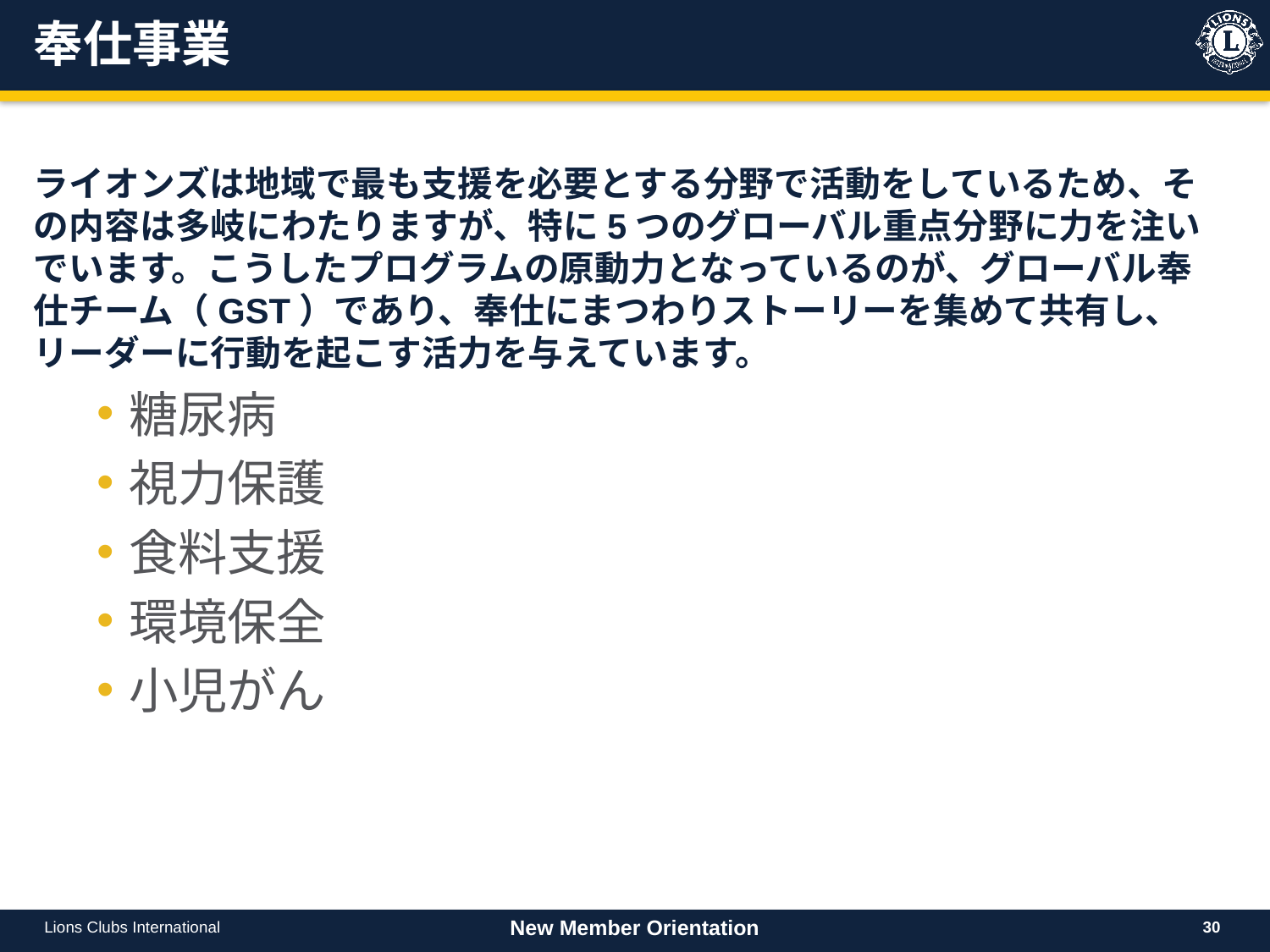

# 奉仕事業
ライオンズは地域で最も支援を必要とする分野で活動をしているため、その内容は多岐にわたりますが、特に5つのグローバル重点分野に力を注いでいます。こうしたプログラムの原動力となっているのが、グローバル奉仕チーム（GST）であり、奉仕にまつわりストーリーを集めて共有し、リーダーに行動を起こす活力を与えています。
糖尿病
視力保護
食料支援
環境保全
小児がん